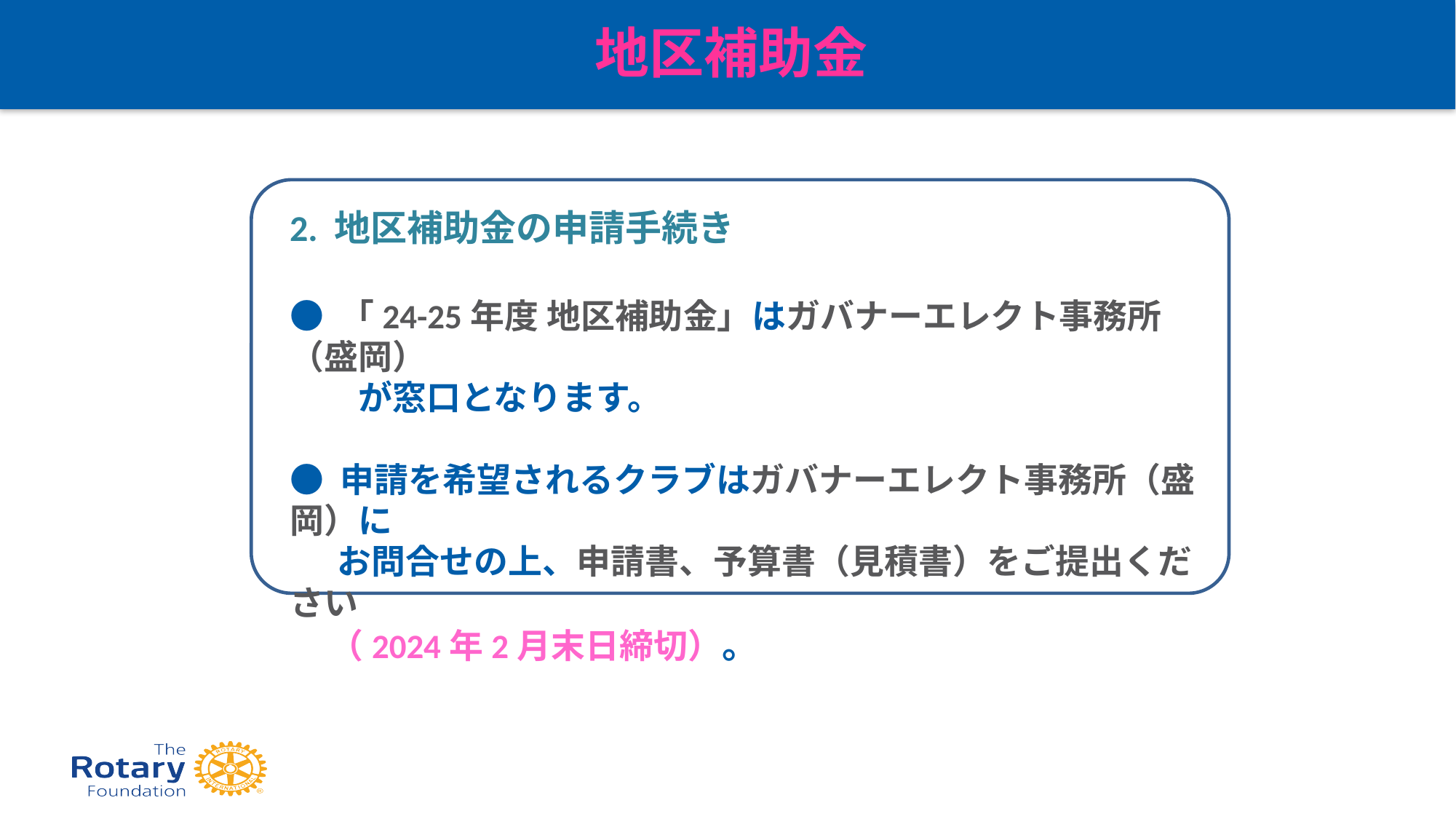

地区補助金
# 申請手続き

2. 地区補助金の申請手続き
● 「24-25年度 地区補助金」はガバナーエレクト事務所（盛岡）
　　が窓口となります。

● 申請を希望されるクラブはガバナーエレクト事務所（盛岡）に
     お問合せの上、申請書、予算書（見積書）をご提出ください
    （2024年2月末日締切）。